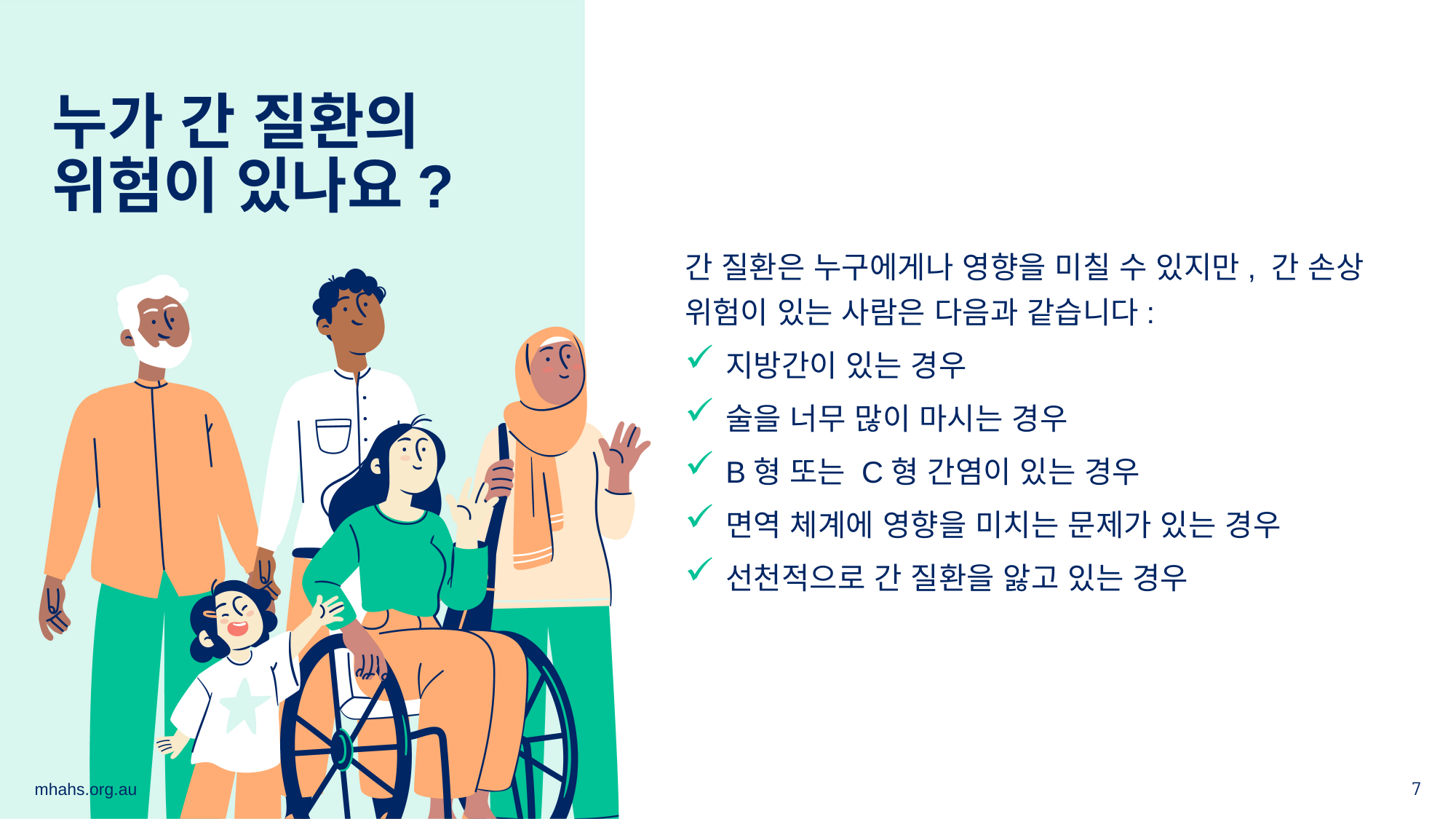

누가 간 질환의 위험이 있나요?
간 질환은 누구에게나 영향을 미칠 수 있지만, 간 손상 위험이 있는 사람은 다음과 같습니다:
지방간이 있는 경우
술을 너무 많이 마시는 경우
B형 또는 C형 간염이 있는 경우
면역 체계에 영향을 미치는 문제가 있는 경우
선천적으로 간 질환을 앓고 있는 경우
mhahs.org.au
7